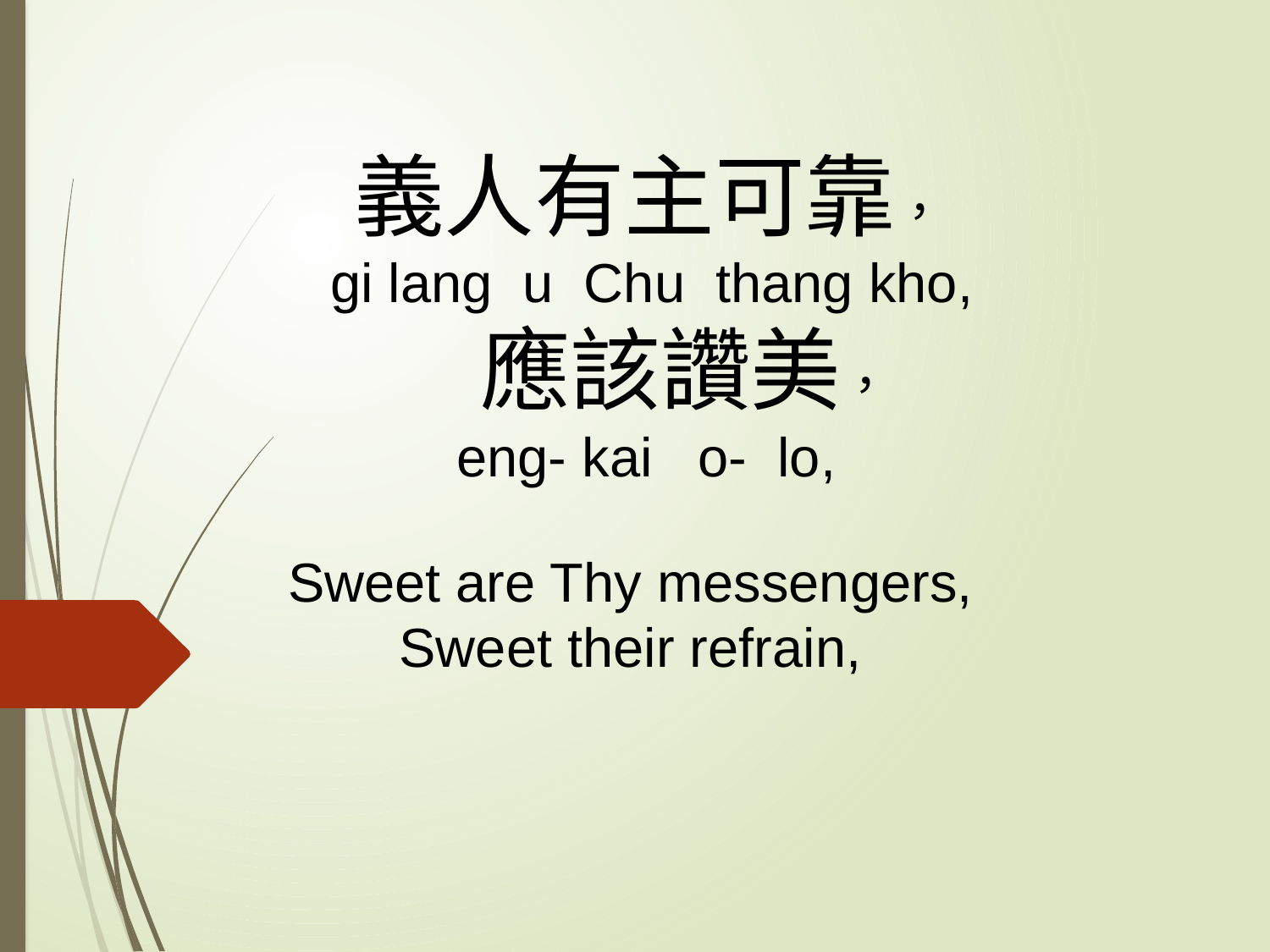

# 義人有主可靠， gi lang  u  Chu  thang kho, 應該讚美， eng- kai   o-  lo, Sweet are Thy messengers, Sweet their refrain,